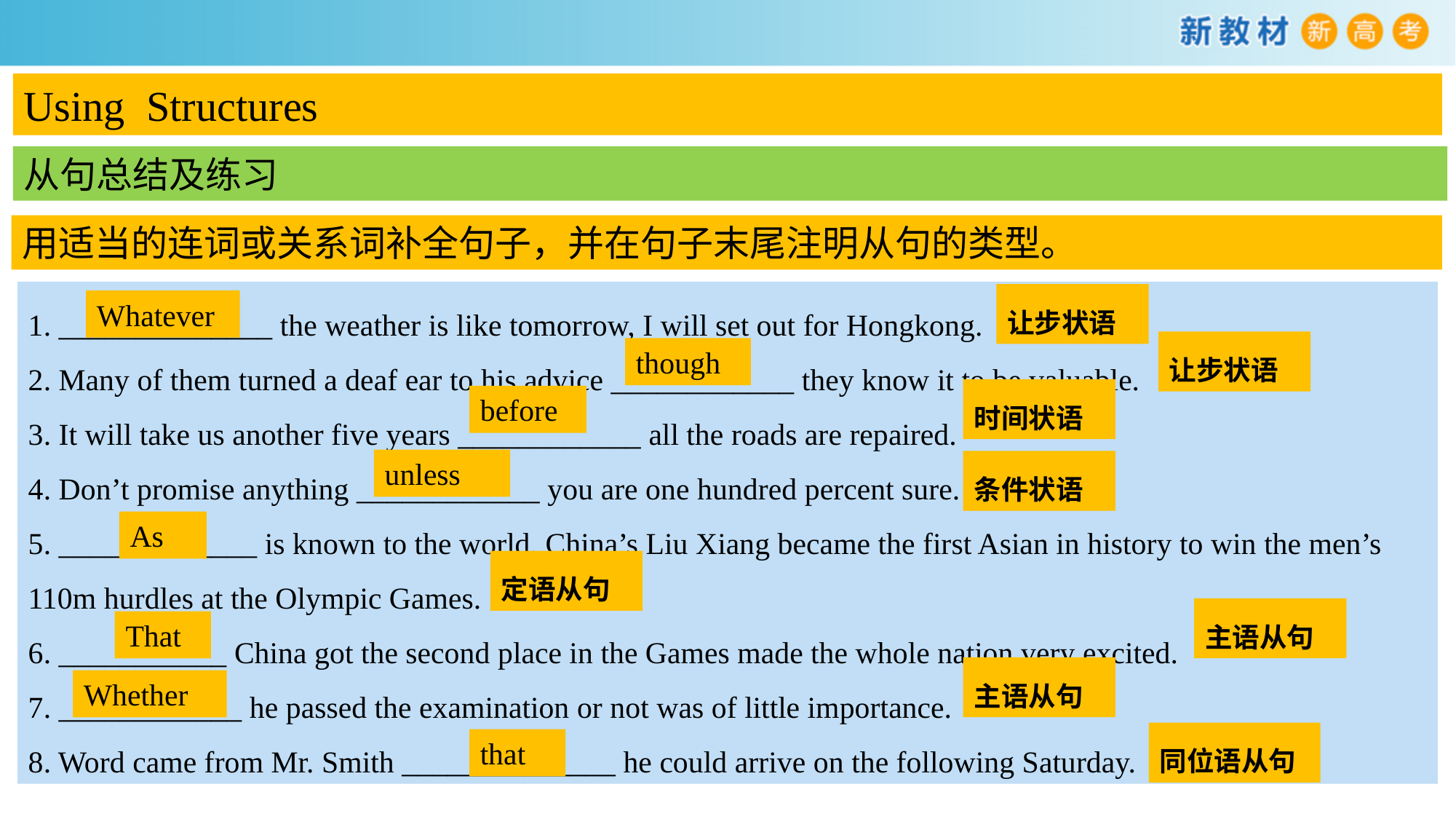

Using  Structures
从句总结及练习
用适当的连词或关系词补全句子，并在句子末尾注明从句的类型。
1. ______________ the weather is like tomorrow, I will set out for Hongkong.
2. Many of them turned a deaf ear to his advice ____________ they know it to be valuable.
3. It will take us another five years ____________ all the roads are repaired.
4. Don’t promise anything ____________ you are one hundred percent sure.
5. _____________ is known to the world, China’s Liu Xiang became the first Asian in history to win the men’s 110m hurdles at the Olympic Games.
6. ___________ China got the second place in the Games made the whole nation very excited.
7. ____________ he passed the examination or not was of little importance.
8. Word came from Mr. Smith ______________ he could arrive on the following Saturday.
让步状语
Whatever
让步状语
though
时间状语
before
unless
条件状语
As
定语从句
主语从句
That
主语从句
Whether
同位语从句
that